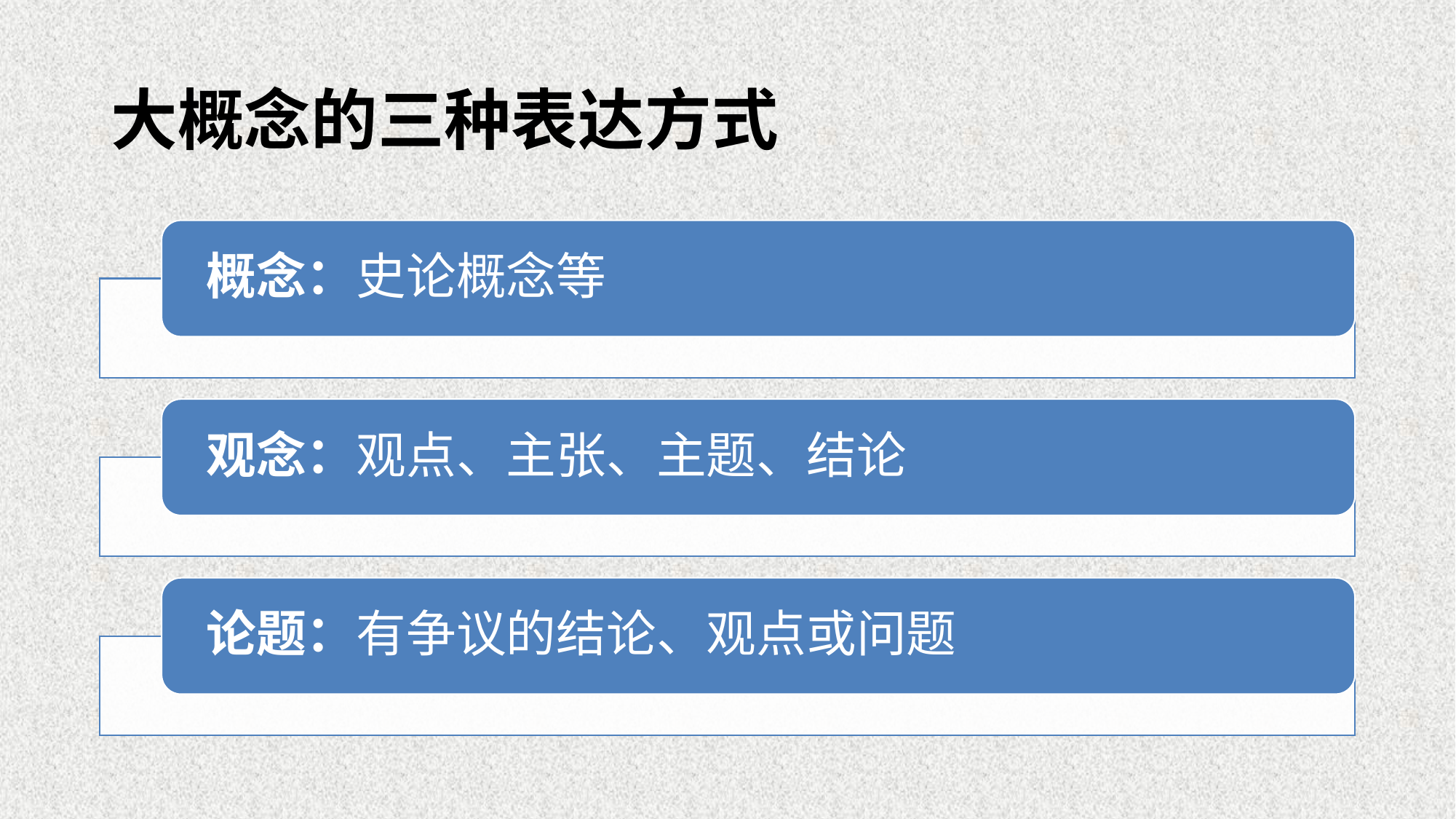

# 大概念的三种表达方式
概念：史论概念等
观念：观点、主张、主题、结论
论题：有争议的结论、观点或问题